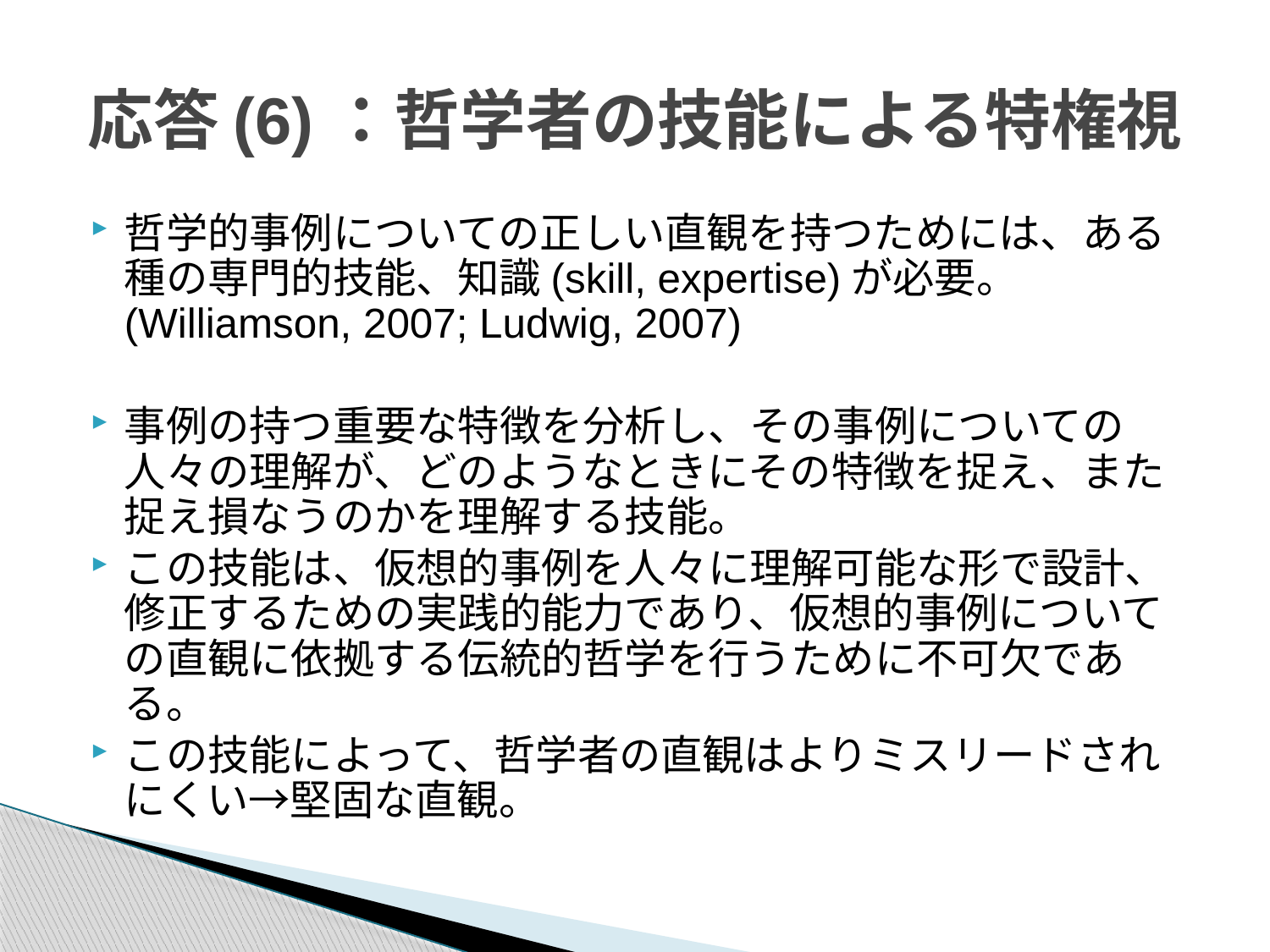

# 応答(6)：哲学者の技能による特権視
哲学的事例についての正しい直観を持つためには、ある種の専門的技能、知識(skill, expertise)が必要。(Williamson, 2007; Ludwig, 2007)

事例の持つ重要な特徴を分析し、その事例についての人々の理解が、どのようなときにその特徴を捉え、また捉え損なうのかを理解する技能。
この技能は、仮想的事例を人々に理解可能な形で設計、修正するための実践的能力であり、仮想的事例についての直観に依拠する伝統的哲学を行うために不可欠である。
この技能によって、哲学者の直観はよりミスリードされにくい→堅固な直観。